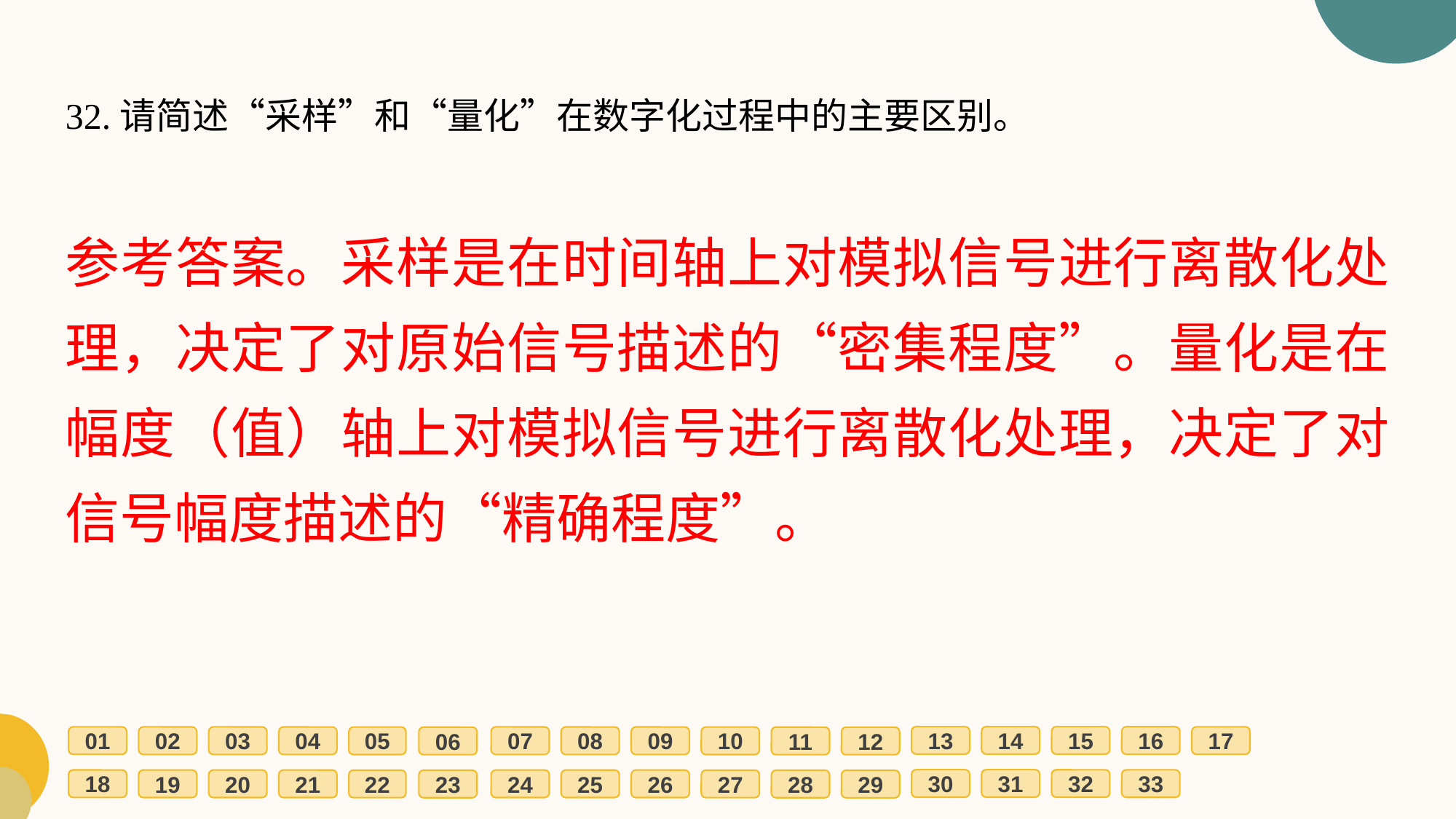

32.请简述“采样”和“量化”在数字化过程中的主要区别。
参考答案。采样是在时间轴上对模拟信号进行离散化处理，决定了对原始信号描述的“密集程度”。量化是在幅度（值）轴上对模拟信号进行离散化处理，决定了对信号幅度描述的“精确程度”。